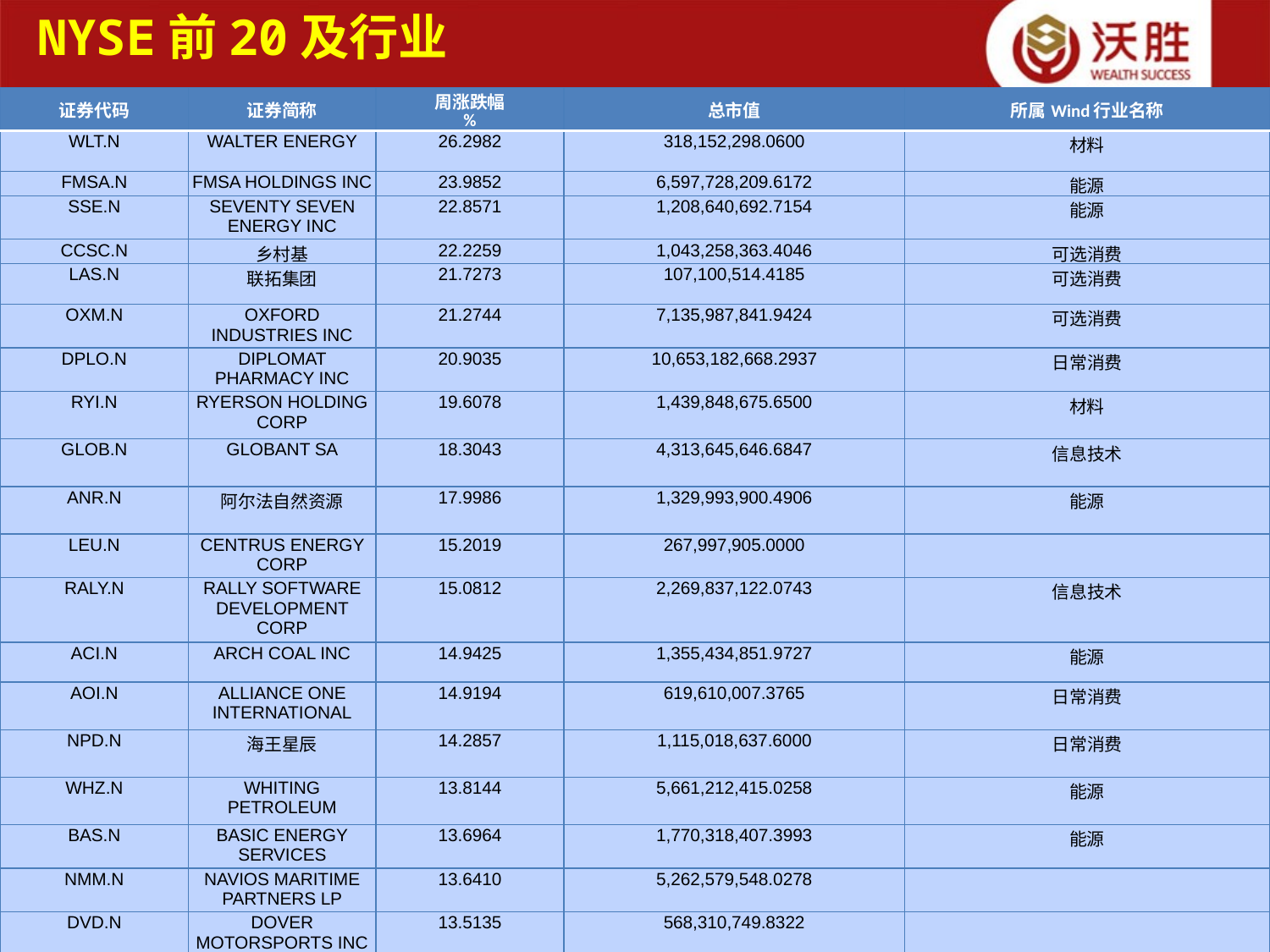

NYSE前20及行业

| 证券代码 | 证券简称 | 周涨跌幅 % | 总市值 | 所属Wind行业名称 |
| --- | --- | --- | --- | --- |
| WLT.N | WALTER ENERGY | 26.2982 | 318,152,298.0600 | 材料 |
| FMSA.N | FMSA HOLDINGS INC | 23.9852 | 6,597,728,209.6172 | 能源 |
| SSE.N | SEVENTY SEVEN ENERGY INC | 22.8571 | 1,208,640,692.7154 | 能源 |
| CCSC.N | 乡村基 | 22.2259 | 1,043,258,363.4046 | 可选消费 |
| LAS.N | 联拓集团 | 21.7273 | 107,100,514.4185 | 可选消费 |
| OXM.N | OXFORD INDUSTRIES INC | 21.2744 | 7,135,987,841.9424 | 可选消费 |
| DPLO.N | DIPLOMAT PHARMACY INC | 20.9035 | 10,653,182,668.2937 | 日常消费 |
| RYI.N | RYERSON HOLDING CORP | 19.6078 | 1,439,848,675.6500 | 材料 |
| GLOB.N | GLOBANT SA | 18.3043 | 4,313,645,646.6847 | 信息技术 |
| ANR.N | 阿尔法自然资源 | 17.9986 | 1,329,993,900.4906 | 能源 |
| LEU.N | CENTRUS ENERGY CORP | 15.2019 | 267,997,905.0000 |  |
| RALY.N | RALLY SOFTWARE DEVELOPMENT CORP | 15.0812 | 2,269,837,122.0743 | 信息技术 |
| ACI.N | ARCH COAL INC | 14.9425 | 1,355,434,851.9727 | 能源 |
| AOI.N | ALLIANCE ONE INTERNATIONAL | 14.9194 | 619,610,007.3765 | 日常消费 |
| NPD.N | 海王星辰 | 14.2857 | 1,115,018,637.6000 | 日常消费 |
| WHZ.N | WHITING PETROLEUM | 13.8144 | 5,661,212,415.0258 | 能源 |
| BAS.N | BASIC ENERGY SERVICES | 13.6964 | 1,770,318,407.3993 | 能源 |
| NMM.N | NAVIOS MARITIME PARTNERS LP | 13.6410 | 5,262,579,548.0278 |  |
| DVD.N | DOVER MOTORSPORTS INC | 13.5135 | 568,310,749.8322 |  |
| MTR.N | MESA ROYALTY TRUST | 13.1764 | 247,042,851.3334 |  |
26